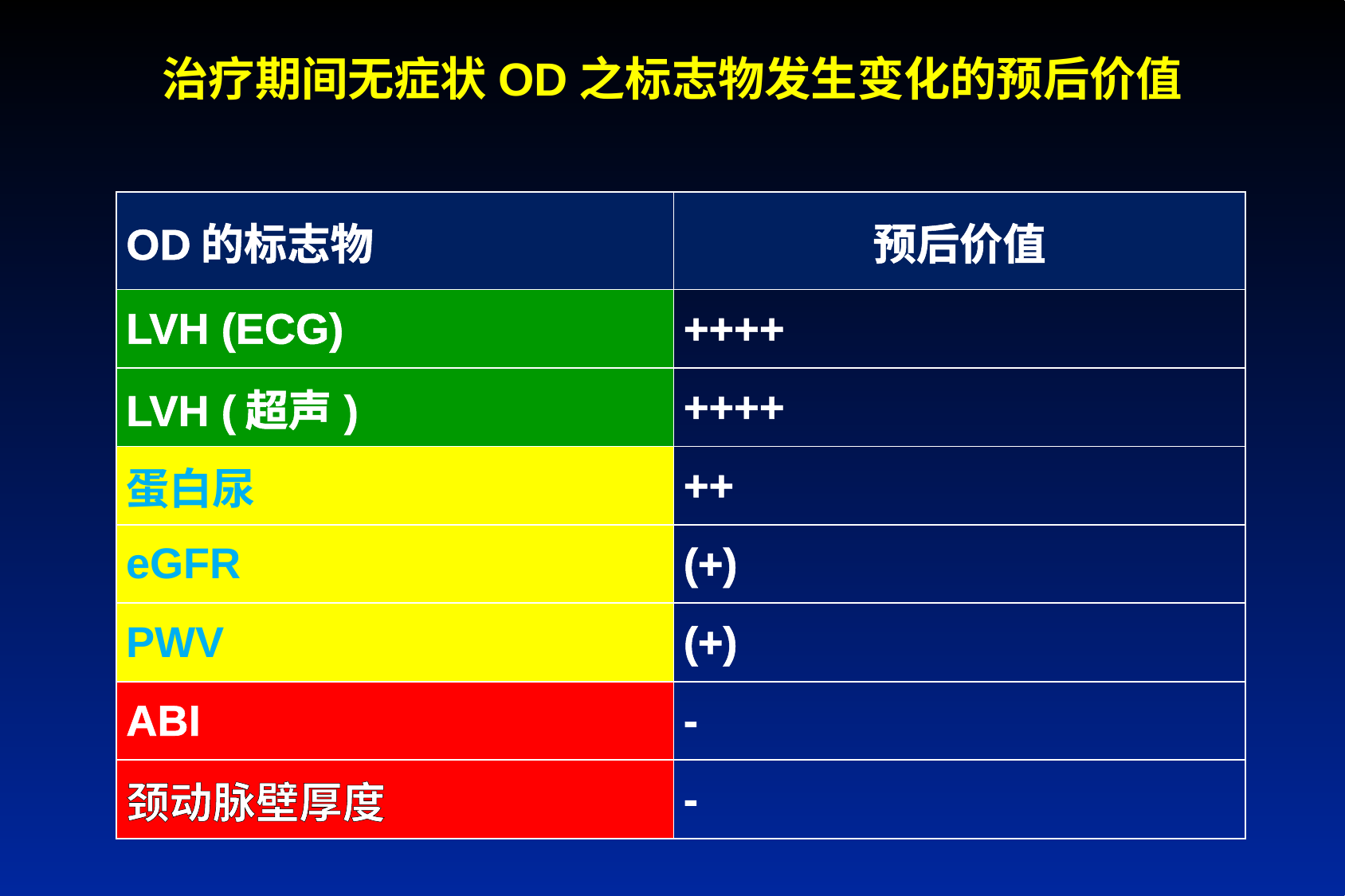

# 治疗期间无症状OD之标志物发生变化的预后价值
| OD的标志物 | 预后价值 |
| --- | --- |
| LVH (ECG) | ++++ |
| LVH (超声) | ++++ |
| 蛋白尿 | ++ |
| eGFR | (+) |
| PWV | (+) |
| ABI | - |
| 颈动脉壁厚度 | - |